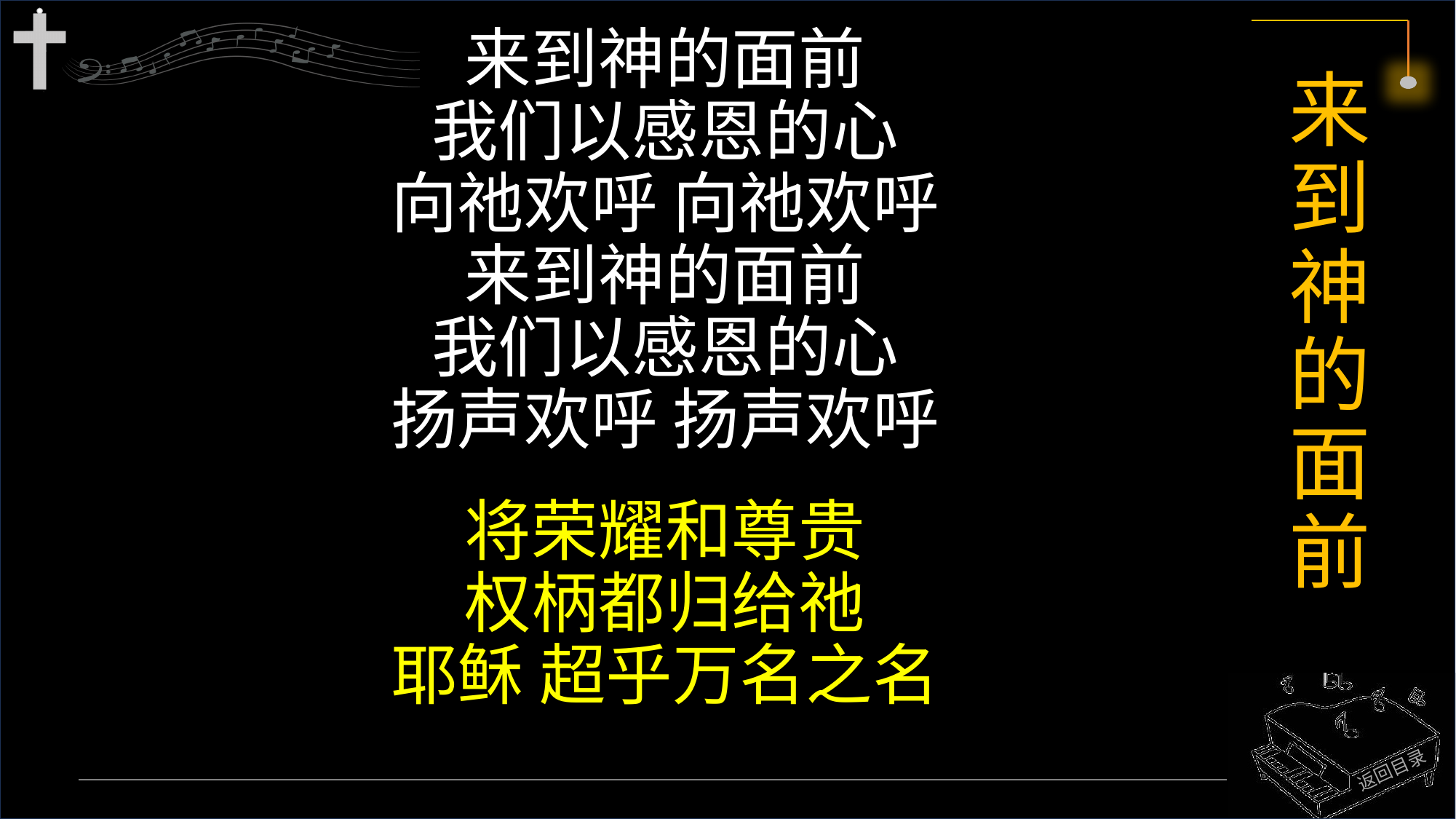

来到神的面前
我们以感恩的心
向祂欢呼 向祂欢呼
来到神的面前
我们以感恩的心
扬声欢呼 扬声欢呼
将荣耀和尊贵
权柄都归给祂
耶稣 超乎万名之名
# 来到神的面前